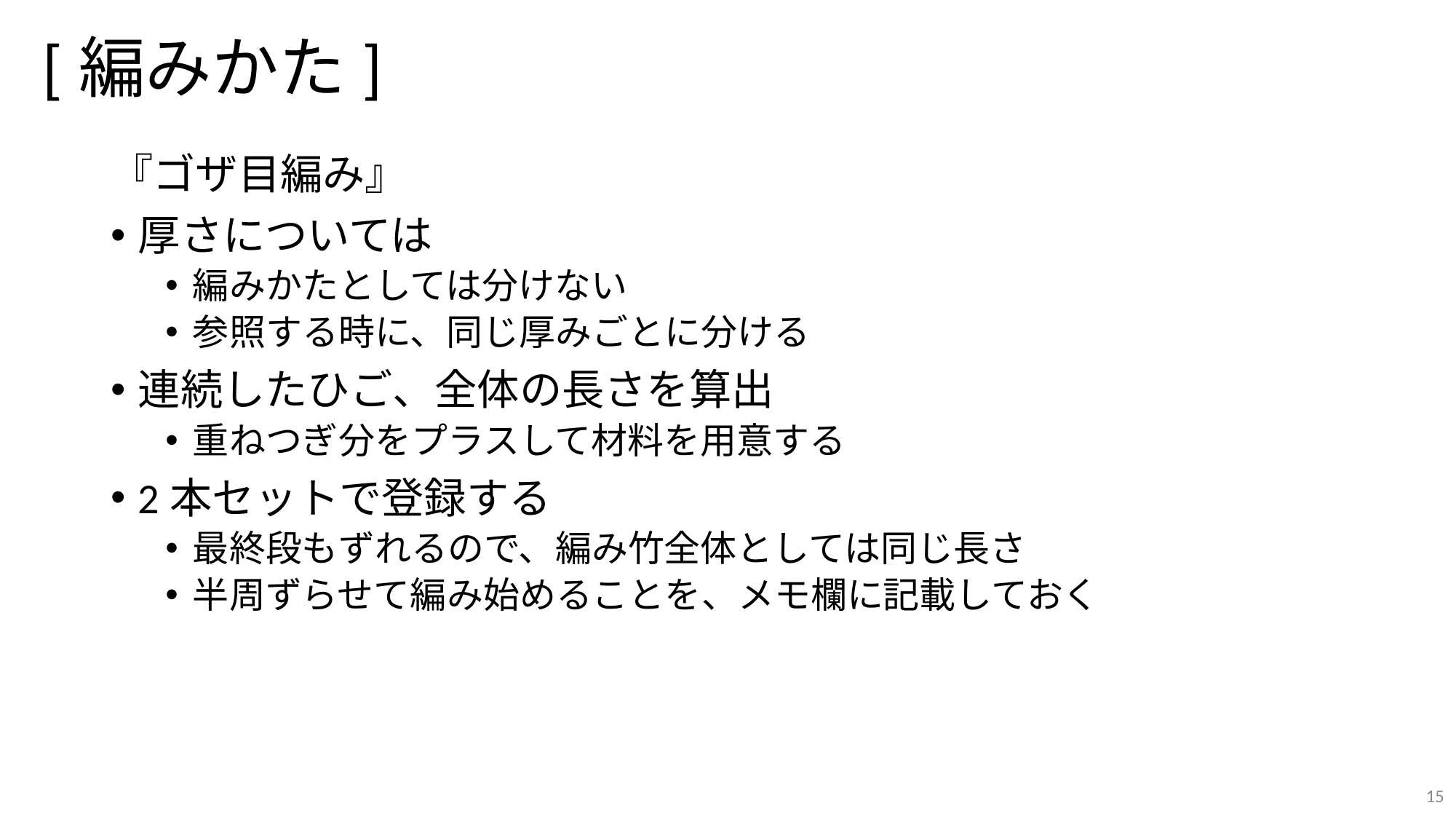

# [編みかた]
『ゴザ目編み』
厚さについては
編みかたとしては分けない
参照する時に、同じ厚みごとに分ける
連続したひご、全体の長さを算出
重ねつぎ分をプラスして材料を用意する
2本セットで登録する
最終段もずれるので、編み竹全体としては同じ長さ
半周ずらせて編み始めることを、メモ欄に記載しておく

15